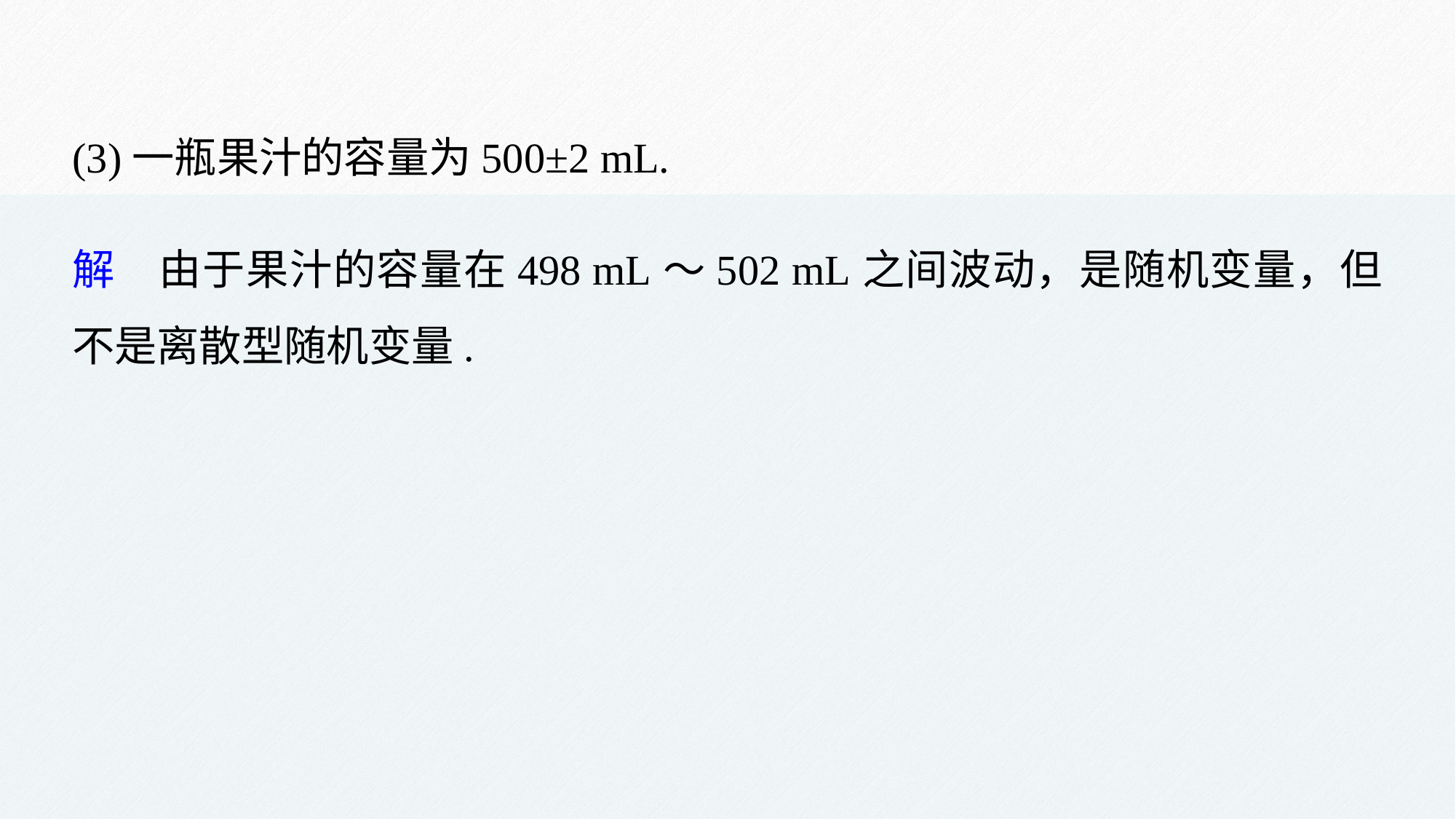

(3)一瓶果汁的容量为500±2 mL.
解　由于果汁的容量在498 mL～502 mL之间波动，是随机变量，但不是离散型随机变量.